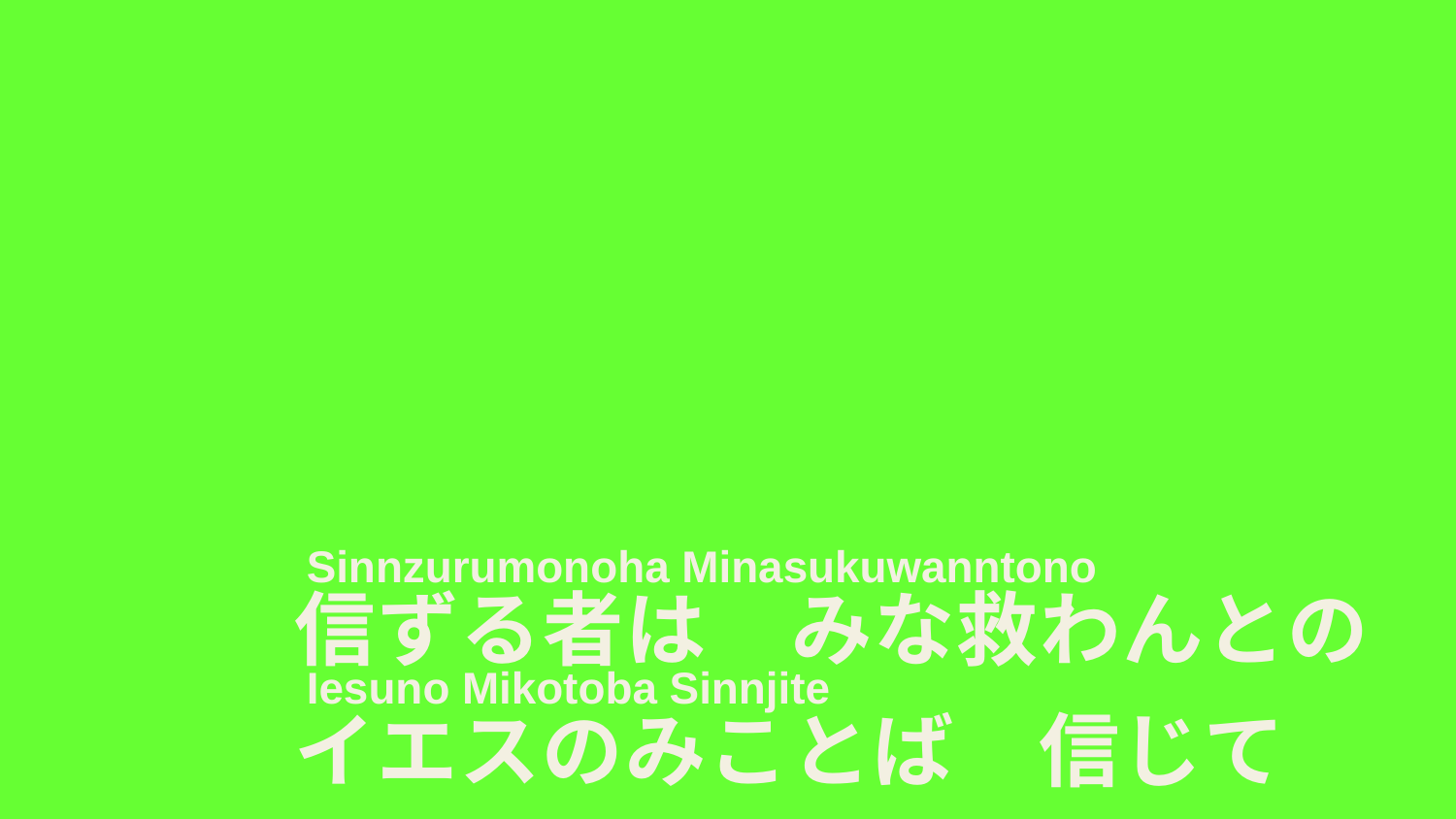

Sinnzurumonoha Minasukuwanntono

Iesuno Mikotoba Sinnjite
信ずる者は　みな救わんとの
イエスのみことば　信じて